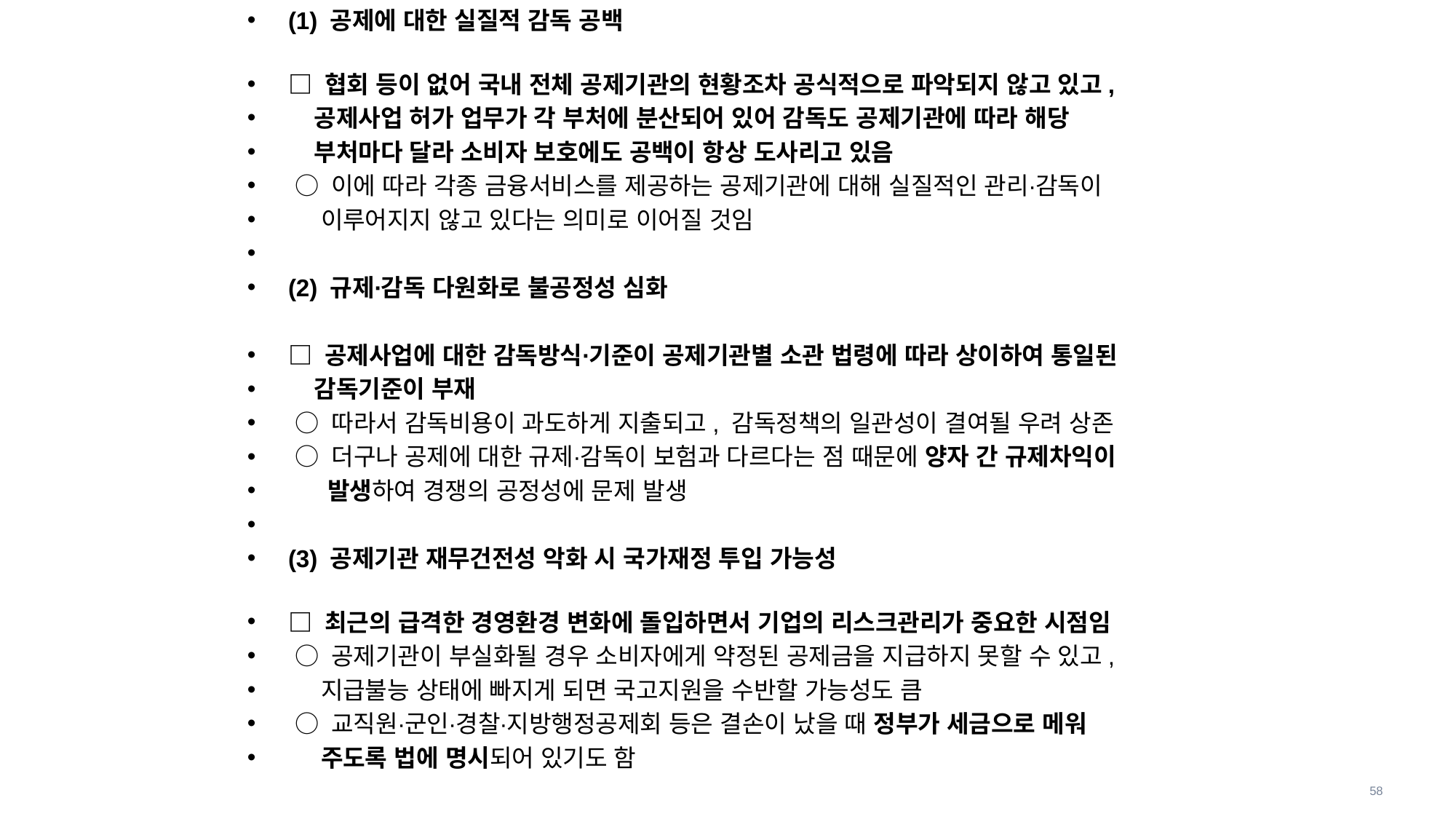

(1) 공제에 대한 실질적 감독 공백

□ 협회 등이 없어 국내 전체 공제기관의 현황조차 공식적으로 파악되지 않고 있고,
   공제사업 허가 업무가 각 부처에 분산되어 있어 감독도 공제기관에 따라 해당
   부처마다 달라 소비자 보호에도 공백이 항상 도사리고 있음
 ○ 이에 따라 각종 금융서비스를 제공하는 공제기관에 대해 실질적인 관리∙감독이
    이루어지지 않고 있다는 의미로 이어질 것임

(2) 규제∙감독 다원화로 불공정성 심화

□ 공제사업에 대한 감독방식∙기준이 공제기관별 소관 법령에 따라 상이하여 통일된
   감독기준이 부재
 ○ 따라서 감독비용이 과도하게 지출되고, 감독정책의 일관성이 결여될 우려 상존
 ○ 더구나 공제에 대한 규제∙감독이 보험과 다르다는 점 때문에 양자 간 규제차익이
     발생하여 경쟁의 공정성에 문제 발생

(3) 공제기관 재무건전성 악화 시 국가재정 투입 가능성

□ 최근의 급격한 경영환경 변화에 돌입하면서 기업의 리스크관리가 중요한 시점임
 ○ 공제기관이 부실화될 경우 소비자에게 약정된 공제금을 지급하지 못할 수 있고,
    지급불능 상태에 빠지게 되면 국고지원을 수반할 가능성도 큼
 ○ 교직원∙군인∙경찰∙지방행정공제회 등은 결손이 났을 때 정부가 세금으로 메워
    주도록 법에 명시되어 있기도 함
58